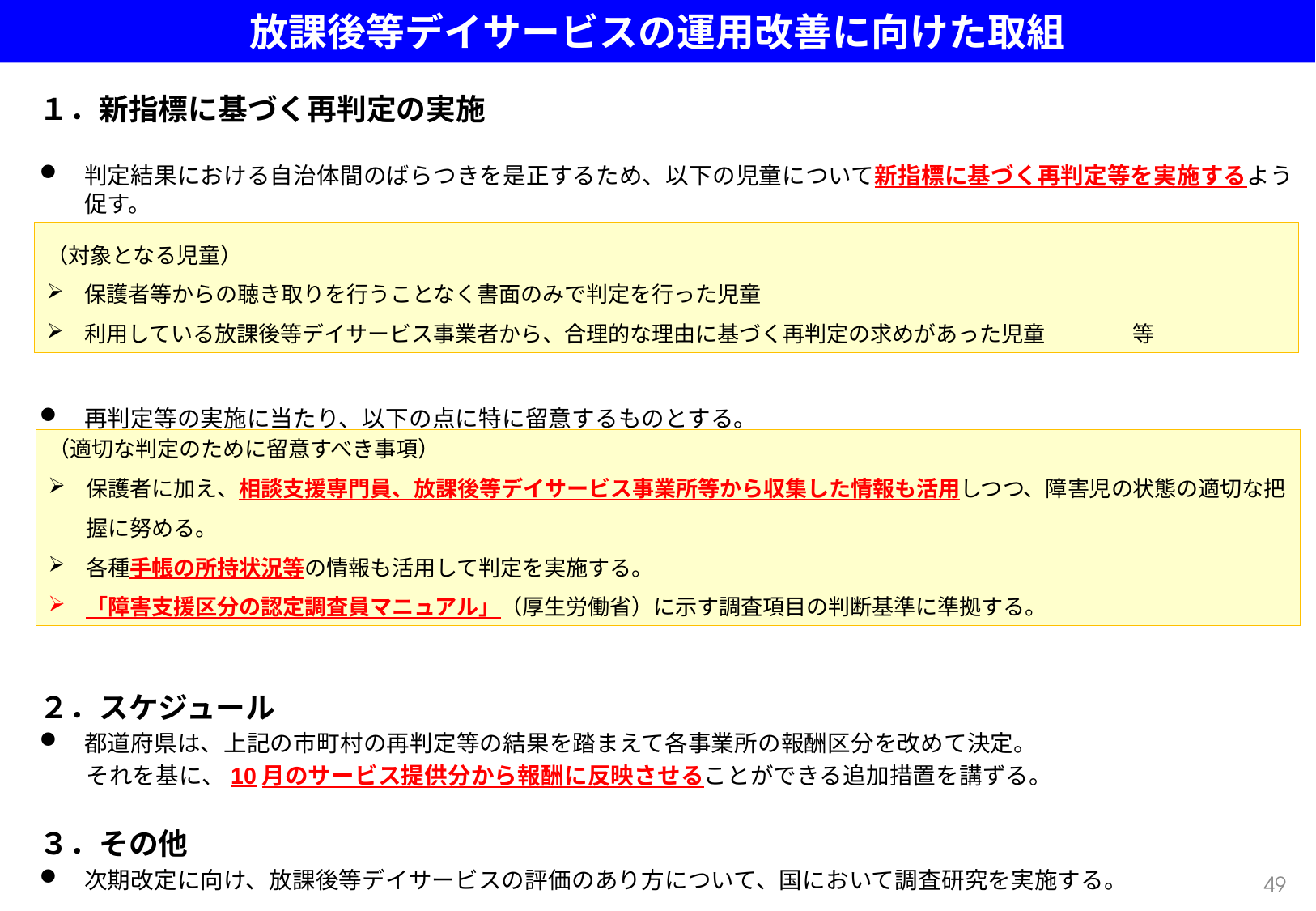

放課後等デイサービスの運用改善に向けた取組
１．新指標に基づく再判定の実施

判定結果における自治体間のばらつきを是正するため、以下の児童について新指標に基づく再判定等を実施するよう促す。

再判定等の実施に当たり、以下の点に特に留意するものとする。

２．スケジュール
都道府県は、上記の市町村の再判定等の結果を踏まえて各事業所の報酬区分を改めて決定。
　　それを基に、10月のサービス提供分から報酬に反映させることができる追加措置を講ずる。

３．その他
次期改定に向け、放課後等デイサービスの評価のあり方について、国において調査研究を実施する。
（対象となる児童）
保護者等からの聴き取りを行うことなく書面のみで判定を行った児童
利用している放課後等デイサービス事業者から、合理的な理由に基づく再判定の求めがあった児童　　　　等
（適切な判定のために留意すべき事項）
保護者に加え、相談支援専門員、放課後等デイサービス事業所等から収集した情報も活用しつつ、障害児の状態の適切な把握に努める。
各種手帳の所持状況等の情報も活用して判定を実施する。
「障害支援区分の認定調査員マニュアル」（厚生労働省）に示す調査項目の判断基準に準拠する。
49